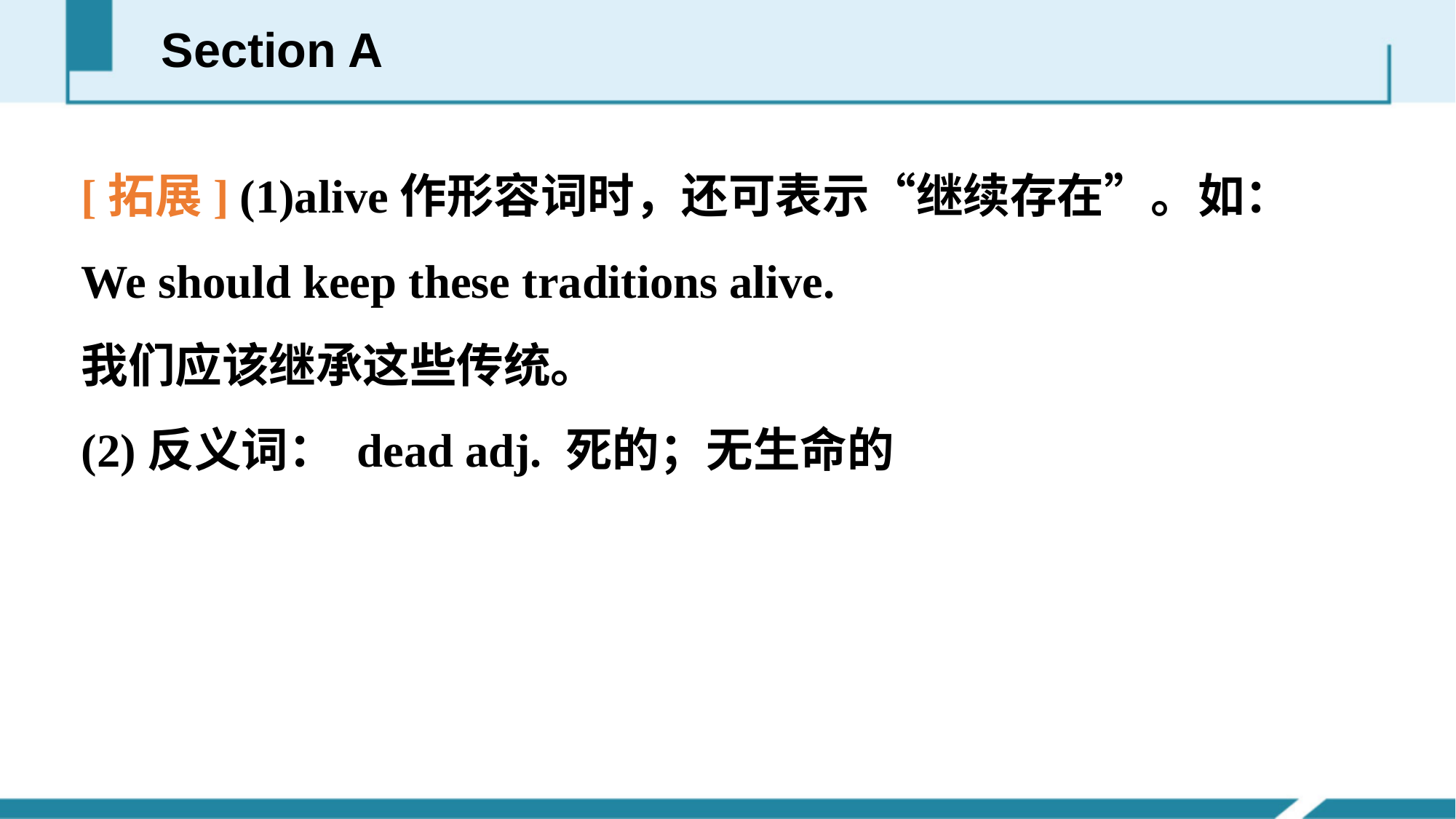

Section A
[拓展] (1)alive作形容词时，还可表示“继续存在”。如：
We should keep these traditions alive.
我们应该继承这些传统。
(2)反义词： dead adj. 死的；无生命的